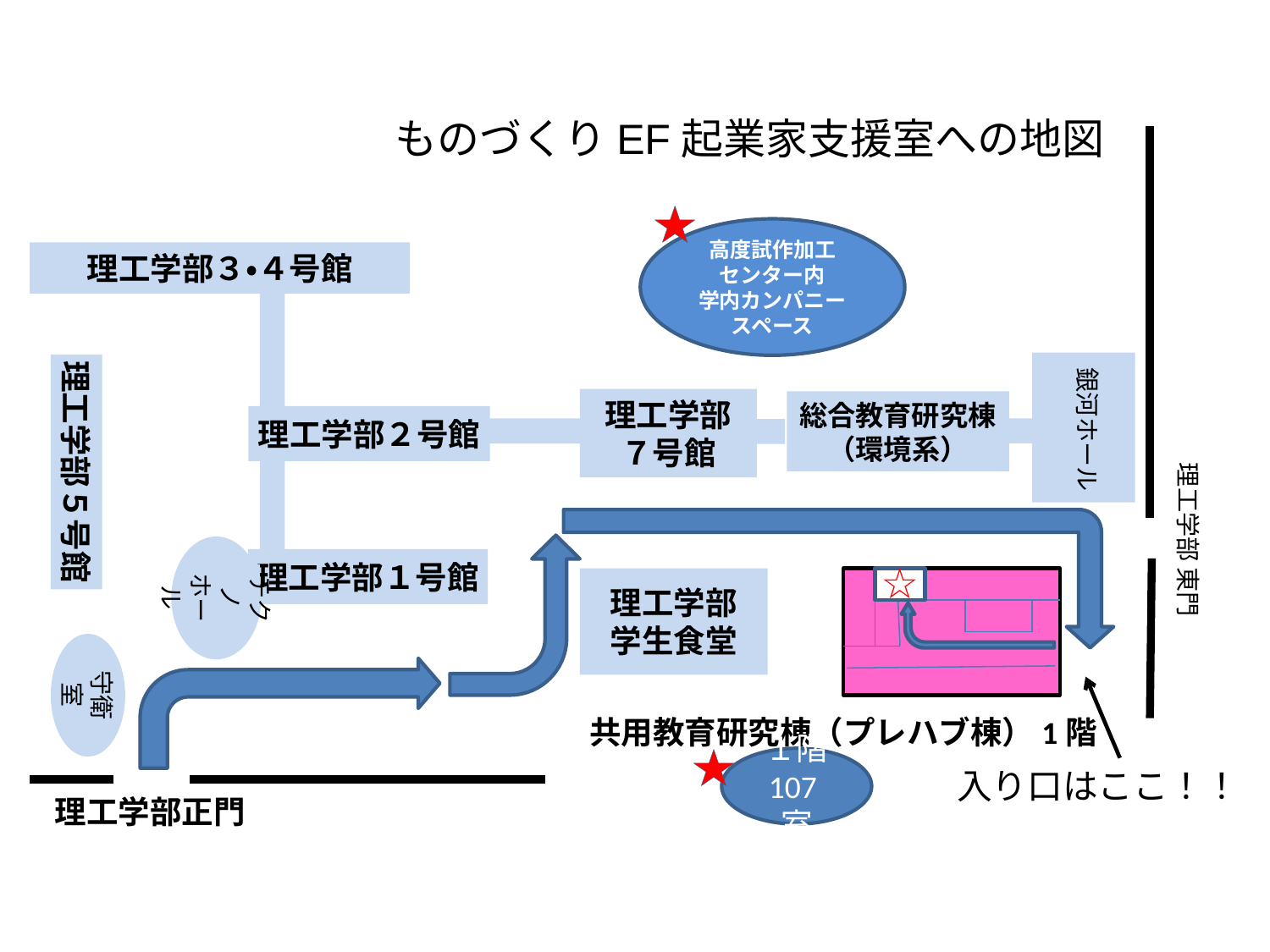

ものづくりEF起業家支援室への地図

高度試作加工
センター内
学内カンパニー
スペース
理工学部３・４号館

理工学部５号館
銀河ホール

理工学部
７号館
総合教育研究棟
（環境系）
理工学部２号館

理工学部 東門

テクノホール

理工学部１号館

☆

理工学部
学生食堂

守衛室

共用教育研究棟（プレハブ棟）1階
１階
107室

入り口はここ！！
理工学部正門